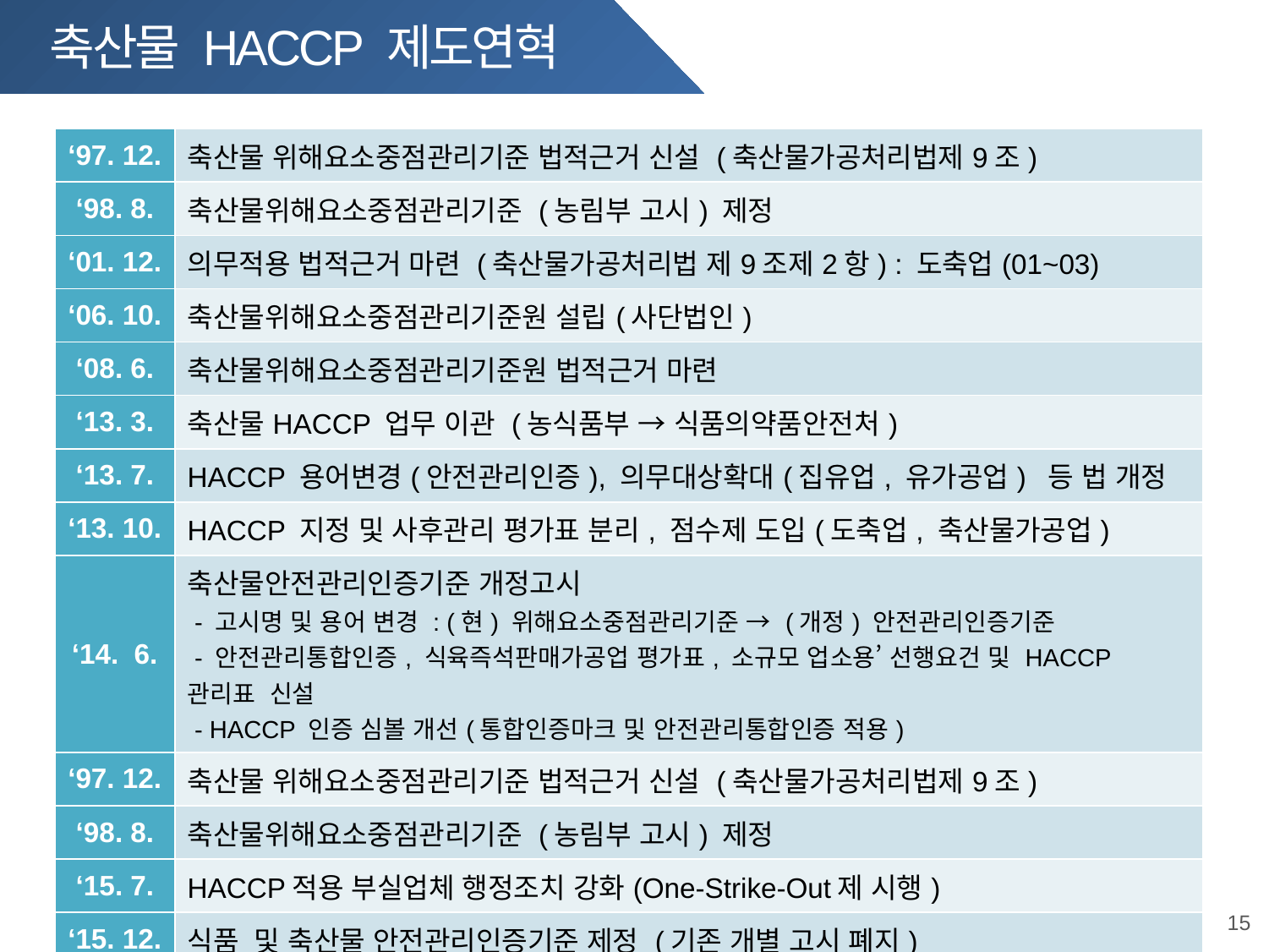

축산물 HACCP 제도연혁
식품위생법
| ‘97. 12. | 축산물 위해요소중점관리기준 법적근거 신설 (축산물가공처리법제9조) |
| --- | --- |
| ‘98. 8. | 축산물위해요소중점관리기준 (농림부 고시) 제정 |
| ‘01. 12. | 의무적용 법적근거 마련 (축산물가공처리법 제9조제2항) : 도축업(01~03) |
| ‘06. 10. | 축산물위해요소중점관리기준원 설립(사단법인) |
| ‘08. 6. | 축산물위해요소중점관리기준원 법적근거 마련 |
| ‘13. 3. | 축산물HACCP 업무 이관 (농식품부 → 식품의약품안전처) |
| ‘13. 7. | HACCP 용어변경(안전관리인증), 의무대상확대(집유업, 유가공업) 등 법 개정 |
| ‘13. 10. | HACCP 지정 및 사후관리 평가표 분리, 점수제 도입(도축업, 축산물가공업) |
| ‘14. 6. | 축산물안전관리인증기준 개정고시 - 고시명 및 용어 변경 : (현) 위해요소중점관리기준 → (개정) 안전관리인증기준 - 안전관리통합인증, 식육즉석판매가공업 평가표, 소규모 업소용’ 선행요건 및 HACCP 관리표 신설 - HACCP 인증 심볼 개선(통합인증마크 및 안전관리통합인증 적용) |
| ‘97. 12. | 축산물 위해요소중점관리기준 법적근거 신설 (축산물가공처리법제9조) |
| ‘98. 8. | 축산물위해요소중점관리기준 (농림부 고시) 제정 |
| ‘15. 7. | HACCP적용 부실업체 행정조치 강화(One-Strike-Out제 시행) |
| ‘15. 12. | 식품 및 축산물 안전관리인증기준 제정 (기존 개별 고시 폐지) |
| ‘16. 2. | 한국식품안전관리인증원 통합법률 제정(17.2월 시행) |
| ‘16. 4. | HACCP 의무대상 확대(알가공업) |
15